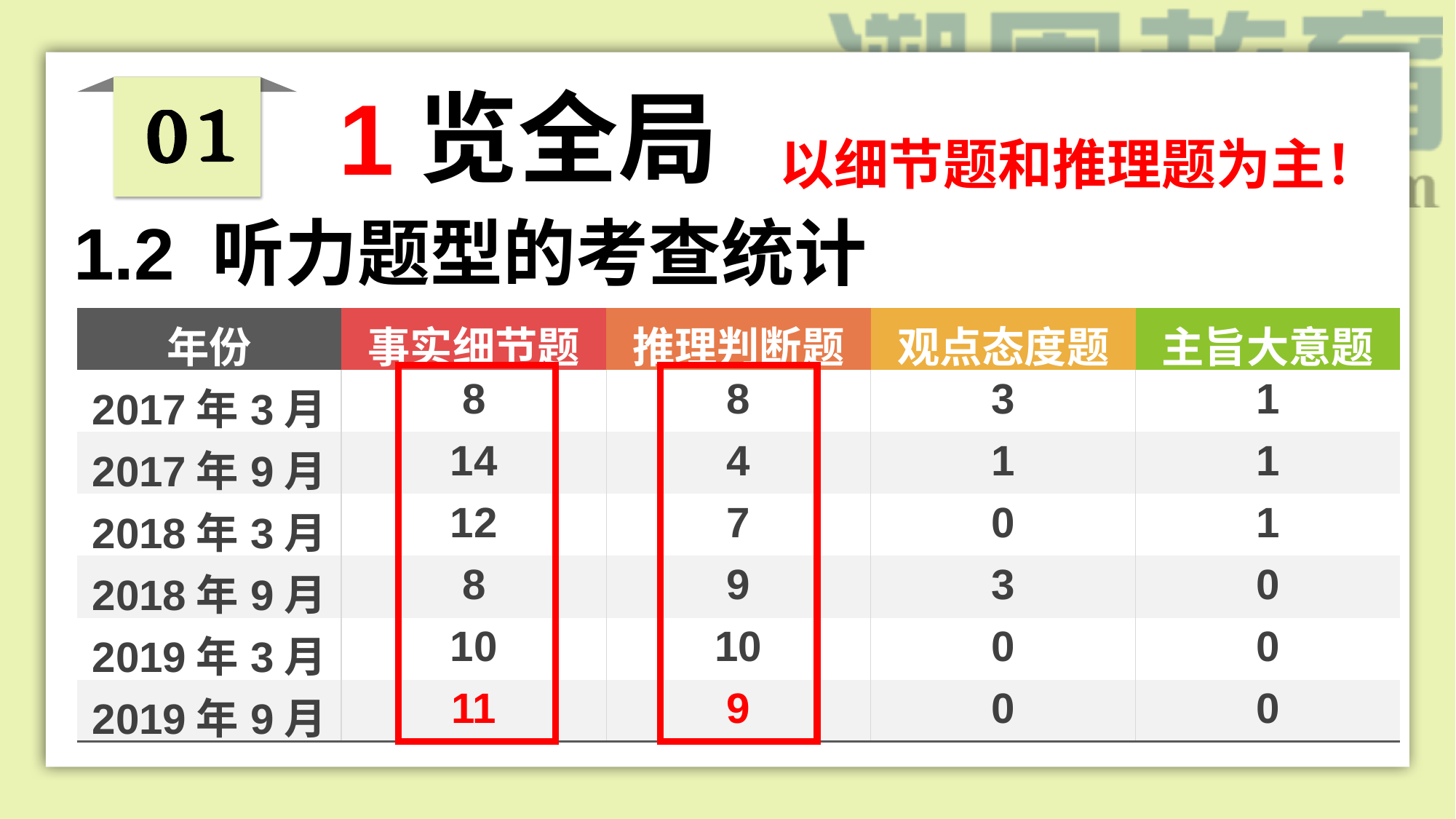

听力考查内容《考试大纲》：
理解和处理口头语言材料的能力——信息的获取和处理能力
1览全局

以细节题和推理题为主！
1.2 听力题型的考查统计
| 年份 | 事实细节题 | 推理判断题 | 观点态度题 | 主旨大意题 |
| --- | --- | --- | --- | --- |
| 2017年3月 | 8 | 8 | 3 | 1 |
| 2017年9月 | 14 | 4 | 1 | 1 |
| 2018年3月 | 12 | 7 | 0 | 1 |
| 2018年9月 | 8 | 9 | 3 | 0 |
| 2019年3月 | 10 | 10 | 0 | 0 |
| 2019年9月 | 11 | 9 | 0 | 0 |